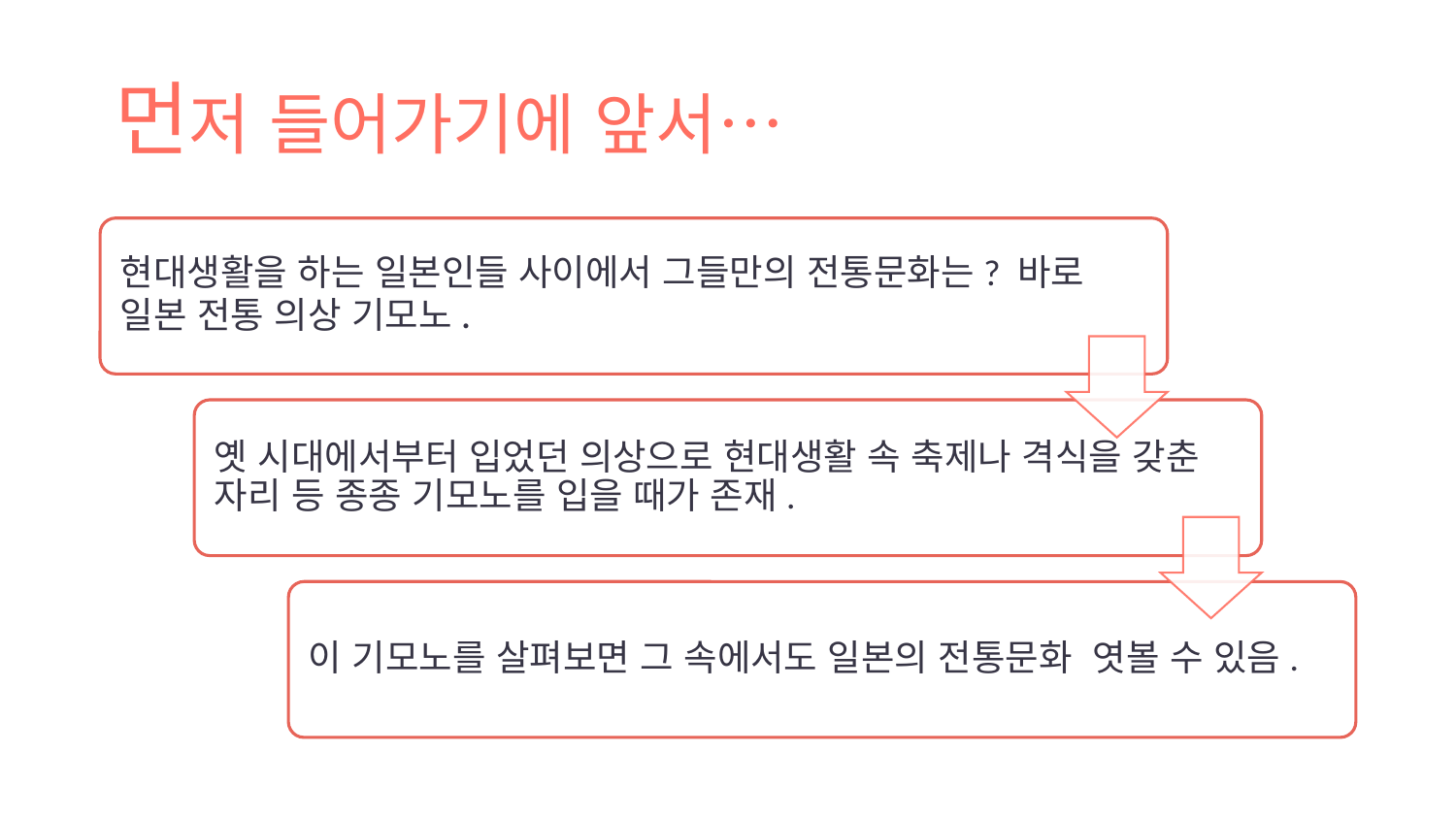

# 먼저 들어가기에 앞서…
현대생활을 하는 일본인들 사이에서 그들만의 전통문화는? 바로 일본 전통 의상 기모노.
옛 시대에서부터 입었던 의상으로 현대생활 속 축제나 격식을 갖춘 자리 등 종종 기모노를 입을 때가 존재.
이 기모노를 살펴보면 그 속에서도 일본의 전통문화  엿볼 수 있음.